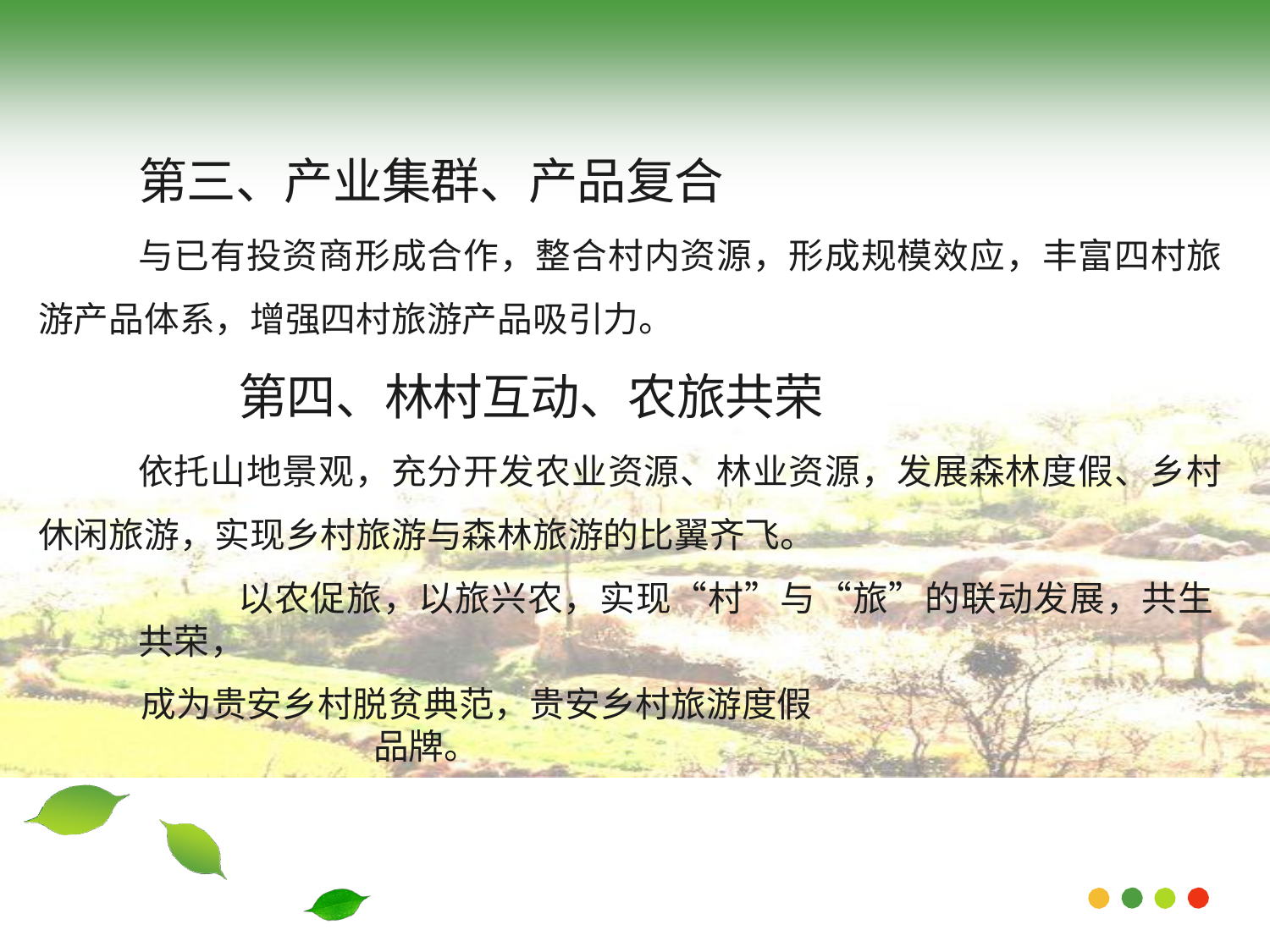

第三、产业集群、产品复合
与已有投资商形成合作，整合村内资源，形成规模效应，丰富四村旅 游产品体系，增强四村旅游产品吸引力。

第四、林村互动、农旅共荣
依托山地景观，充分开发农业资源、林业资源，发展森林度假、乡村 休闲旅游，实现乡村旅游与森林旅游的比翼齐飞。

以农促旅，以旅兴农，实现“村”与“旅”的联动发展，共生共荣，

成为贵安乡村脱贫典范，贵安乡村旅游度假品牌。